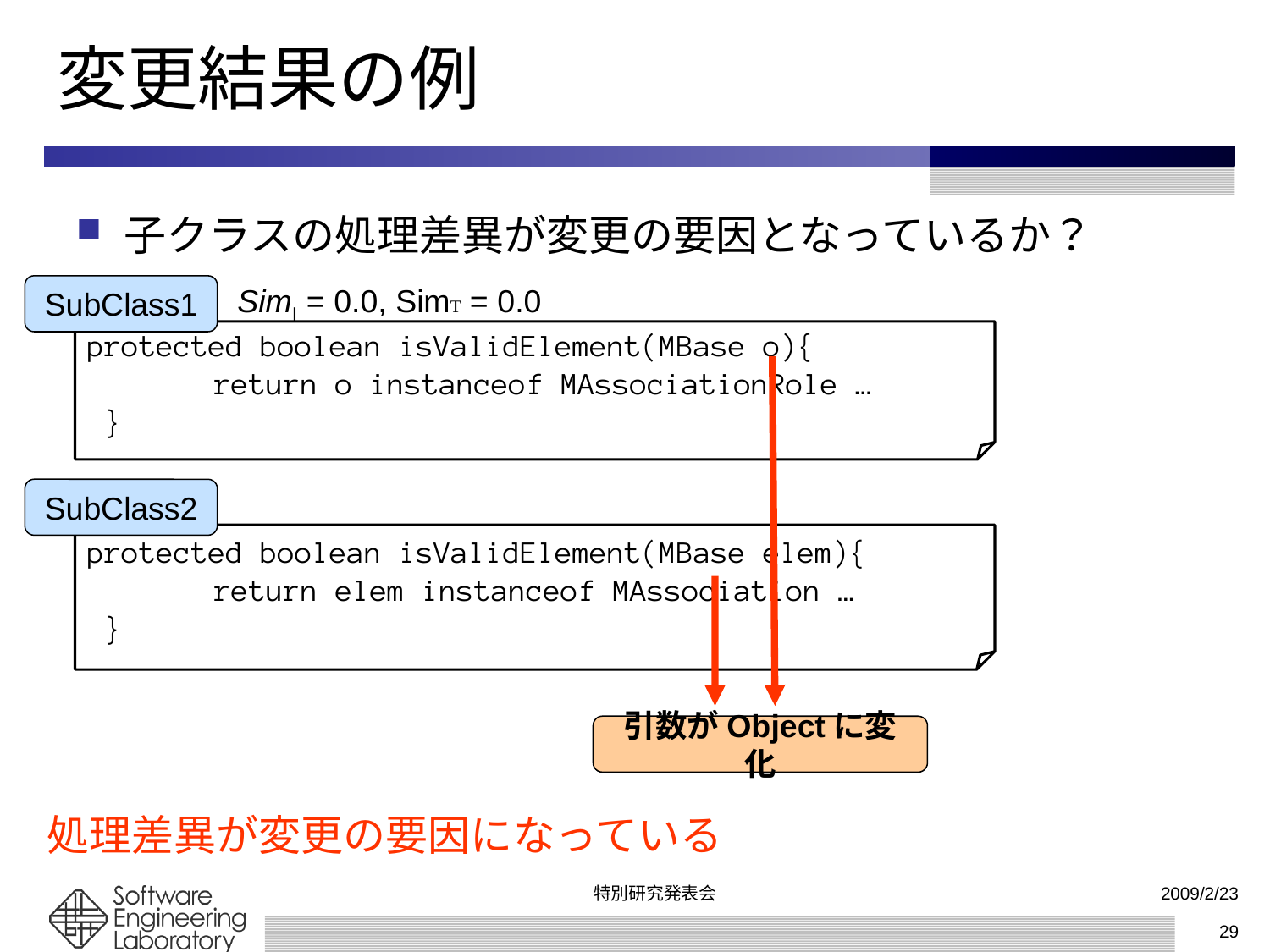

# 変更結果の例
子クラスの処理差異が変更の要因となっているか？
SimⅠ = 0.0, SimT = 0.0
SubClass1
protected boolean isValidElement(MBase o){
	return o instanceof MAssociationRole …
 }

SubClass2
protected boolean isValidElement(MBase elem){
	return elem instanceof MAssociation …
 }

引数がObjectに変化
処理差異が変更の要因になっている
特別研究発表会
2009/2/23
29